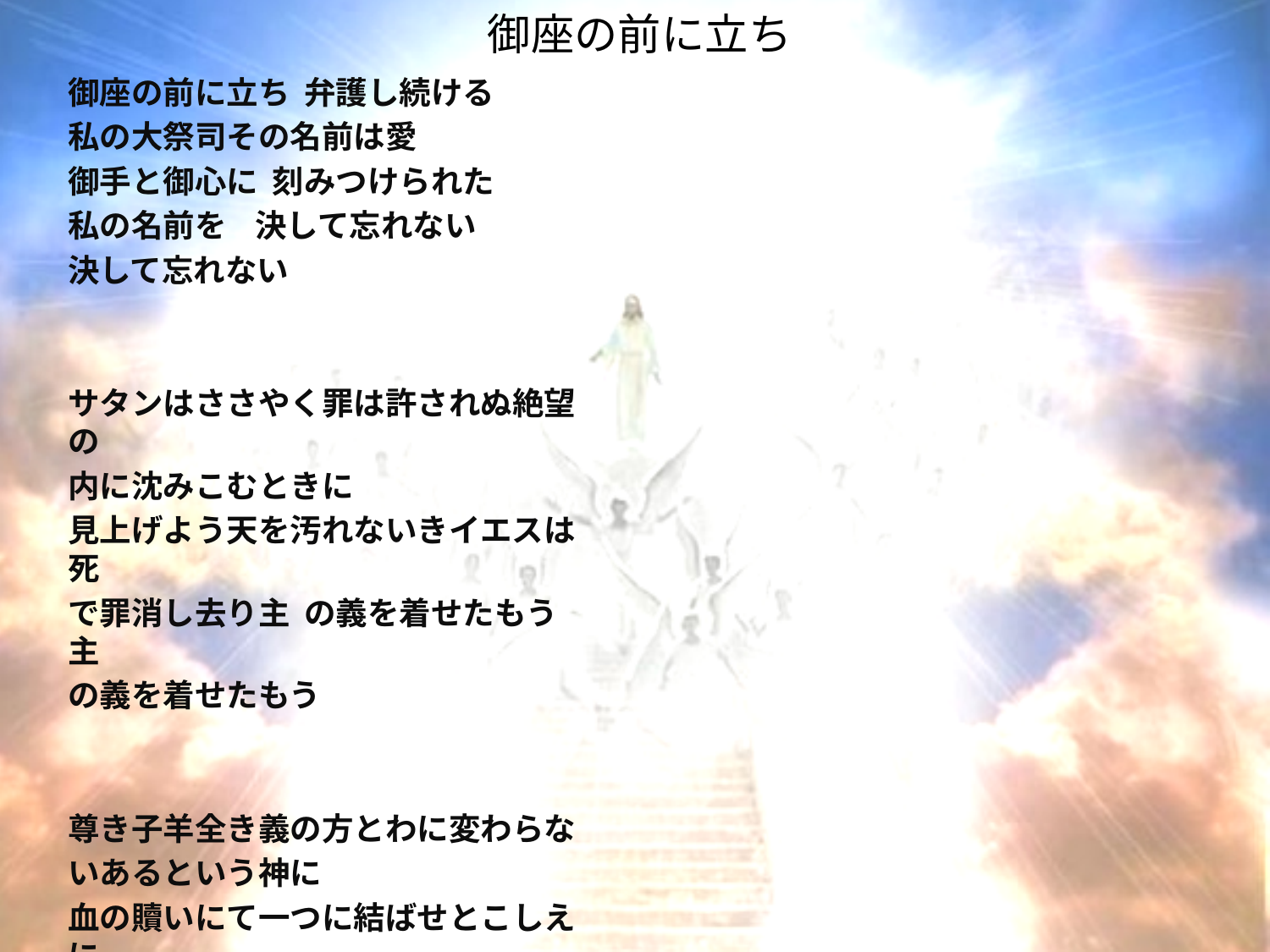

# 御座の前に立ち
御座の前に立ち  弁護し続ける
私の大祭司その名前は愛
御手と御心に  刻みつけられた
私の名前を    決して忘れない
決して忘れない

サタンはささやく罪は許されぬ絶望の
内に沈みこむときに
見上げよう天を汚れないきイエスは死
で罪消し去り主  の義を着せたもう　主
の義を着せたもう

尊き子羊全き義の方とわに変わらな
いあるという神に
血の贖いにて一つに結ばせとこしえに
生かす  我が神我が主
我が神我が主